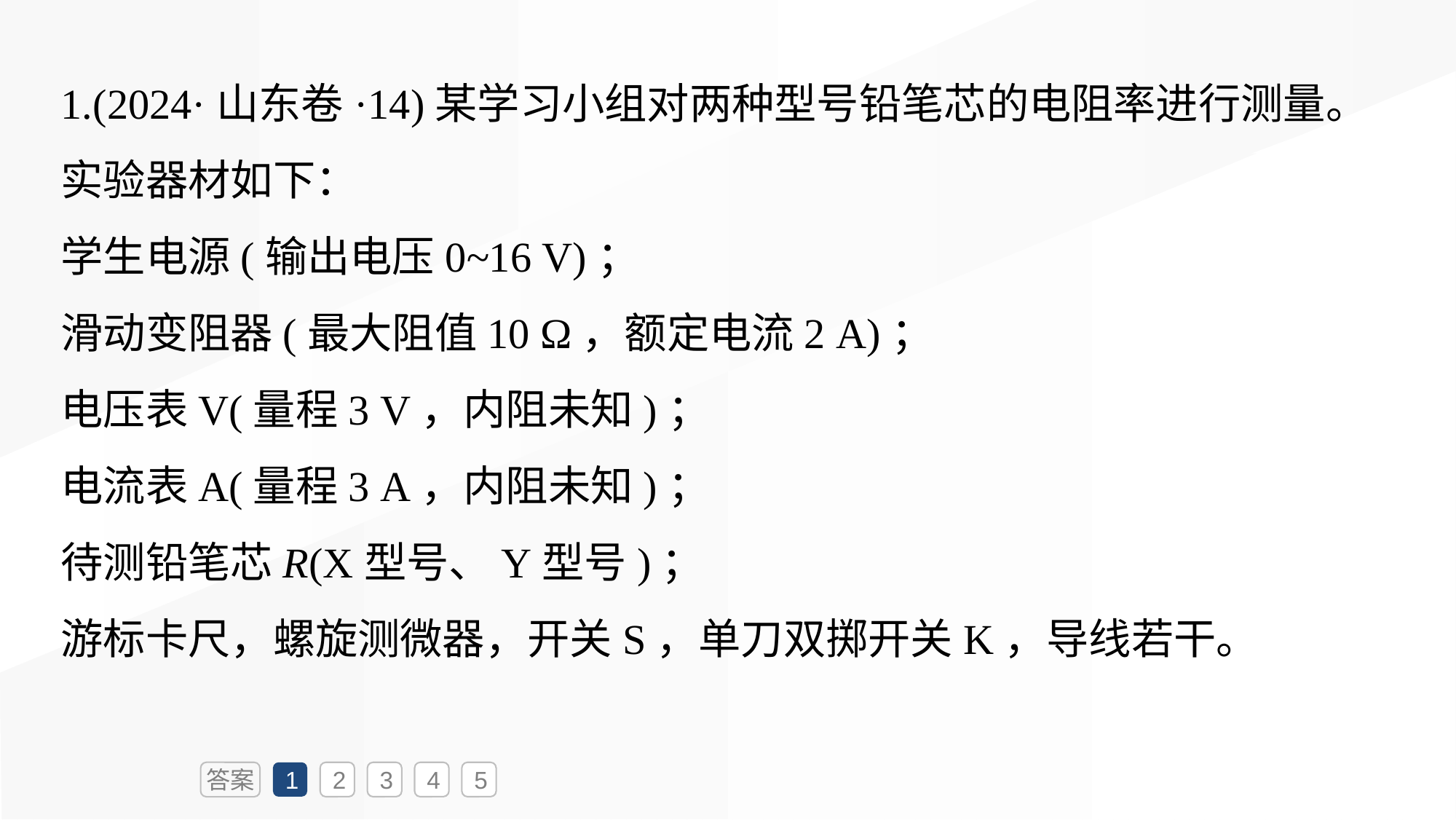

1.(2024·山东卷·14)某学习小组对两种型号铅笔芯的电阻率进行测量。实验器材如下：
学生电源(输出电压0~16 V)；
滑动变阻器(最大阻值10 Ω，额定电流2 A)；
电压表V(量程3 V，内阻未知)；
电流表A(量程3 A，内阻未知)；
待测铅笔芯R(X型号、Y型号)；
游标卡尺，螺旋测微器，开关S，单刀双掷开关K，导线若干。
答案
1
2
3
4
5